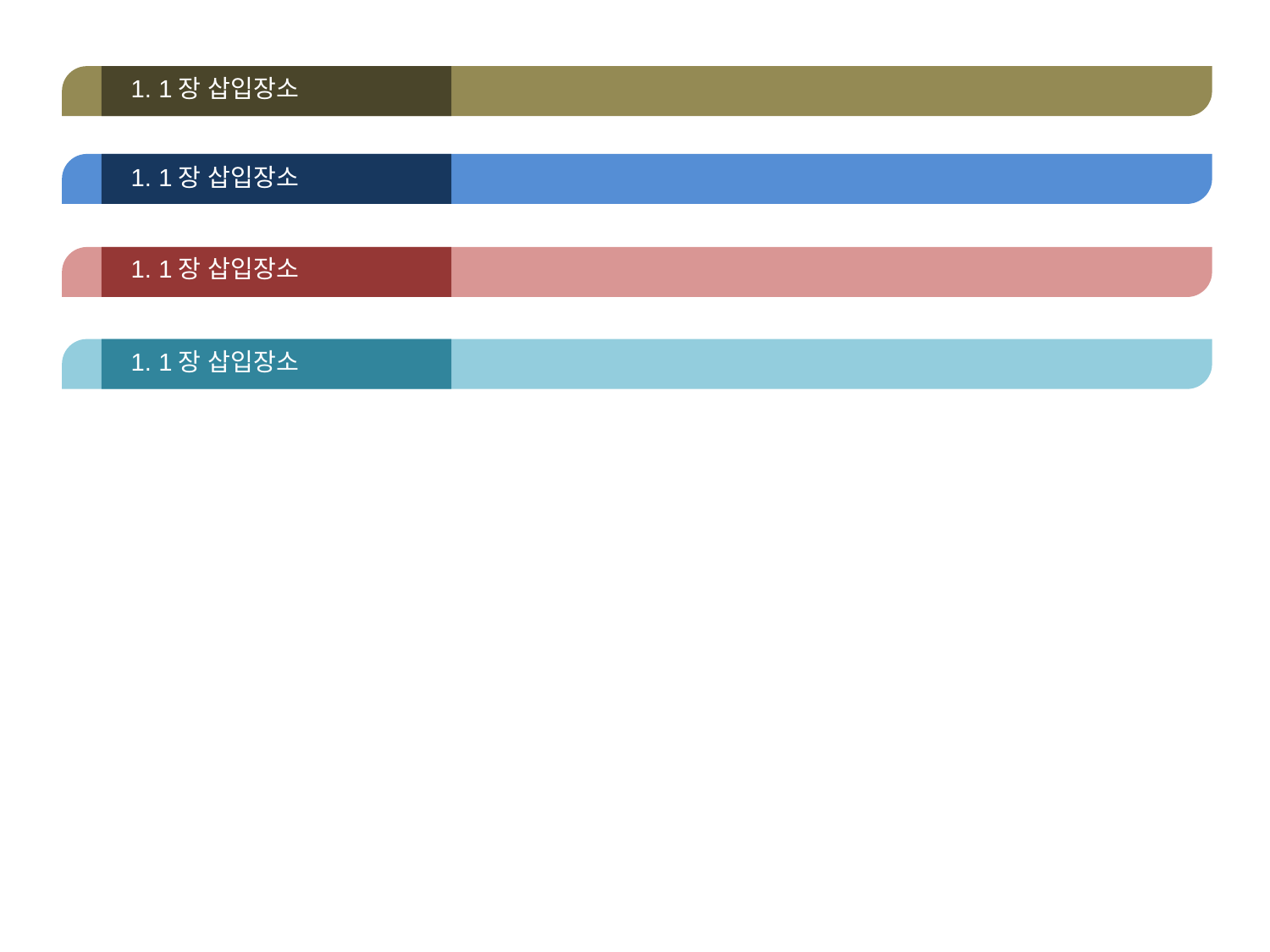

1. 1장 삽입장소

1. 1장 삽입장소

1. 1장 삽입장소

1. 1장 삽입장소